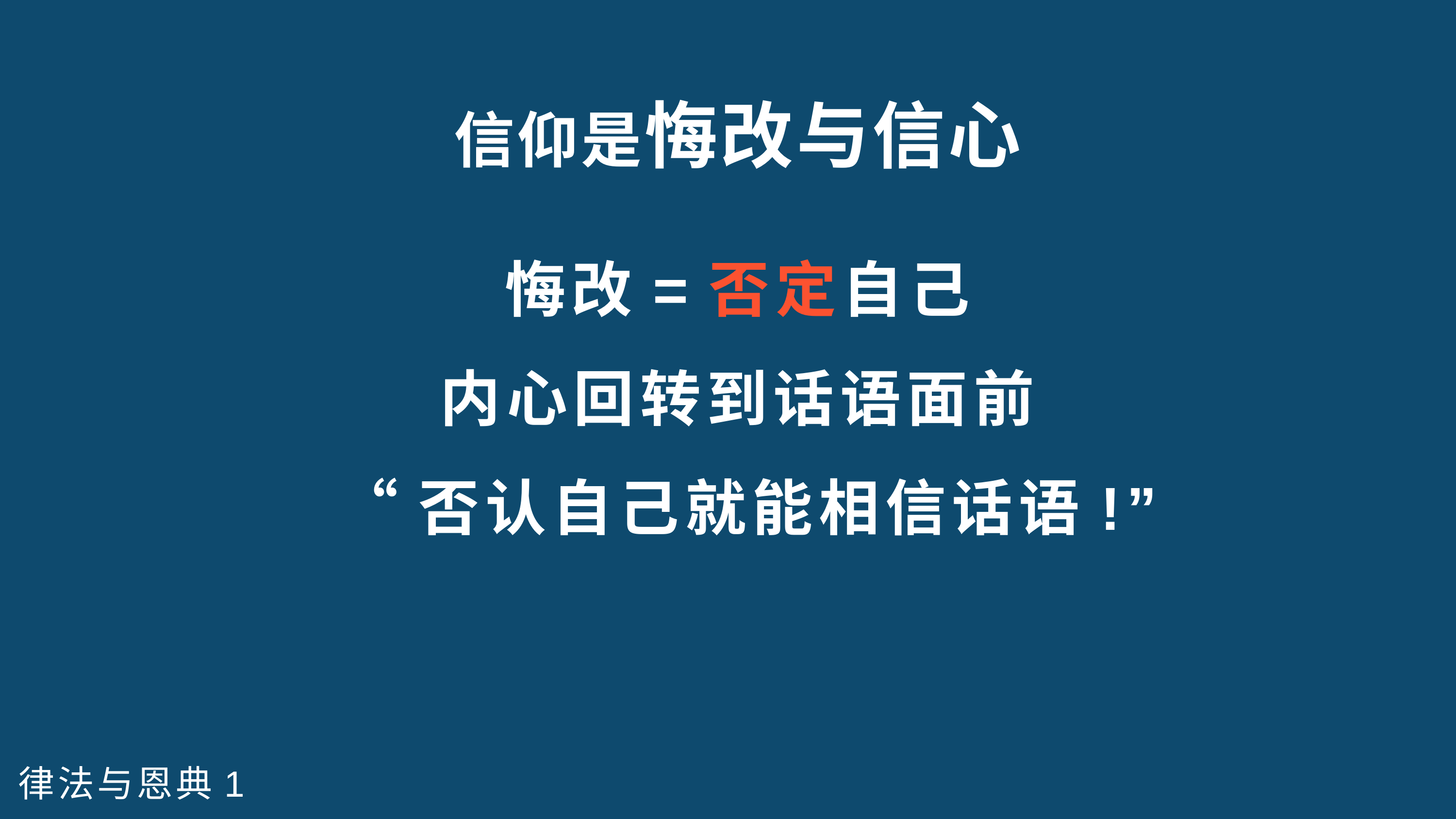

信仰是悔改与信心

悔改=否定自己
内心回转到话语面前
 “否认自己就能相信话语!”
律法与恩典1